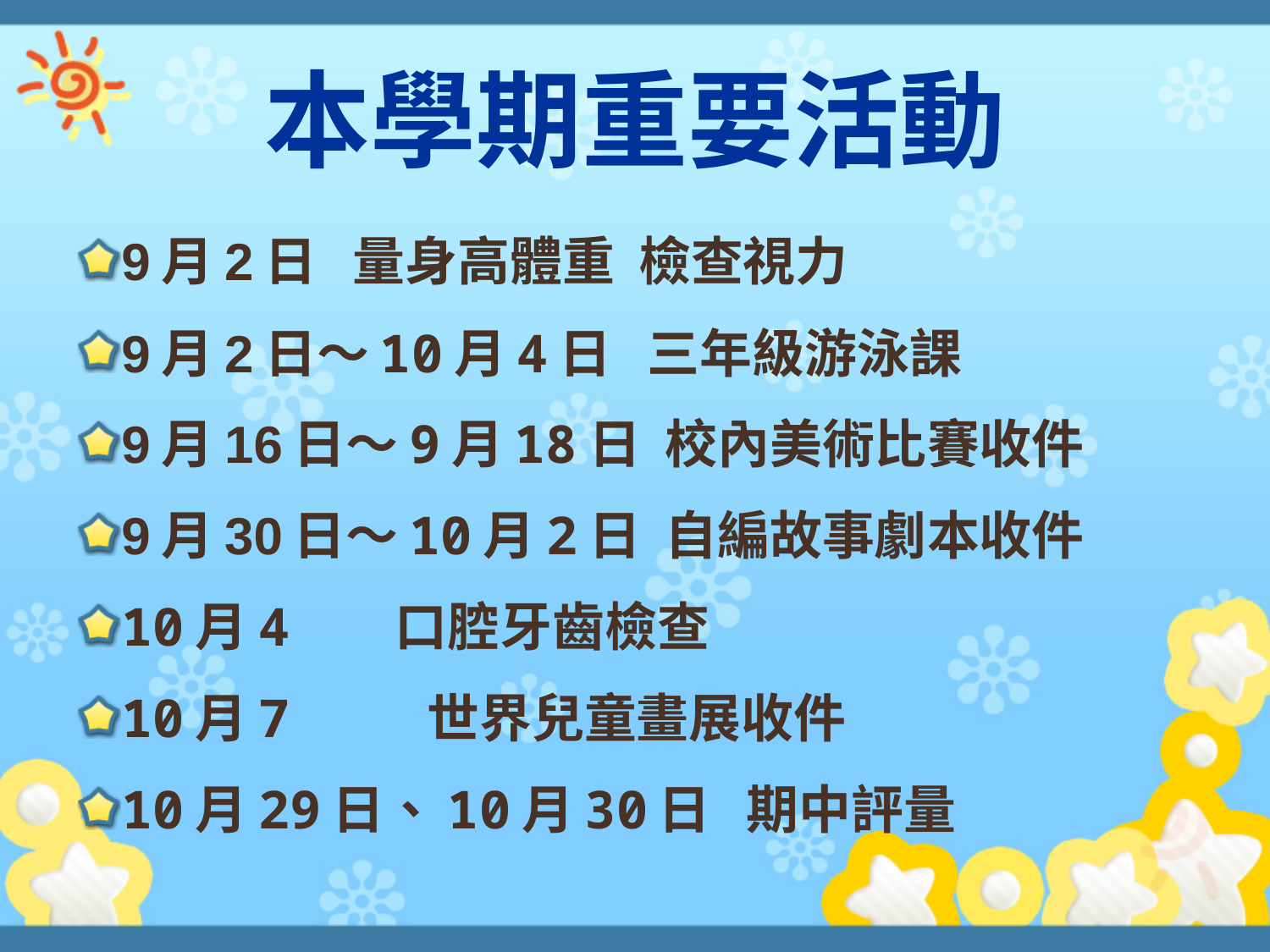

# 本學期重要活動

9月2日   量身高體重  檢查視力
9月2日～10月4日   三年級游泳課
9月16日～9月18日  校內美術比賽收件
9月30日～10月2日  自編故事劇本收件
10月4   口腔牙齒檢查
10月7    世界兒童畫展收件
10月29日、10月30日   期中評量